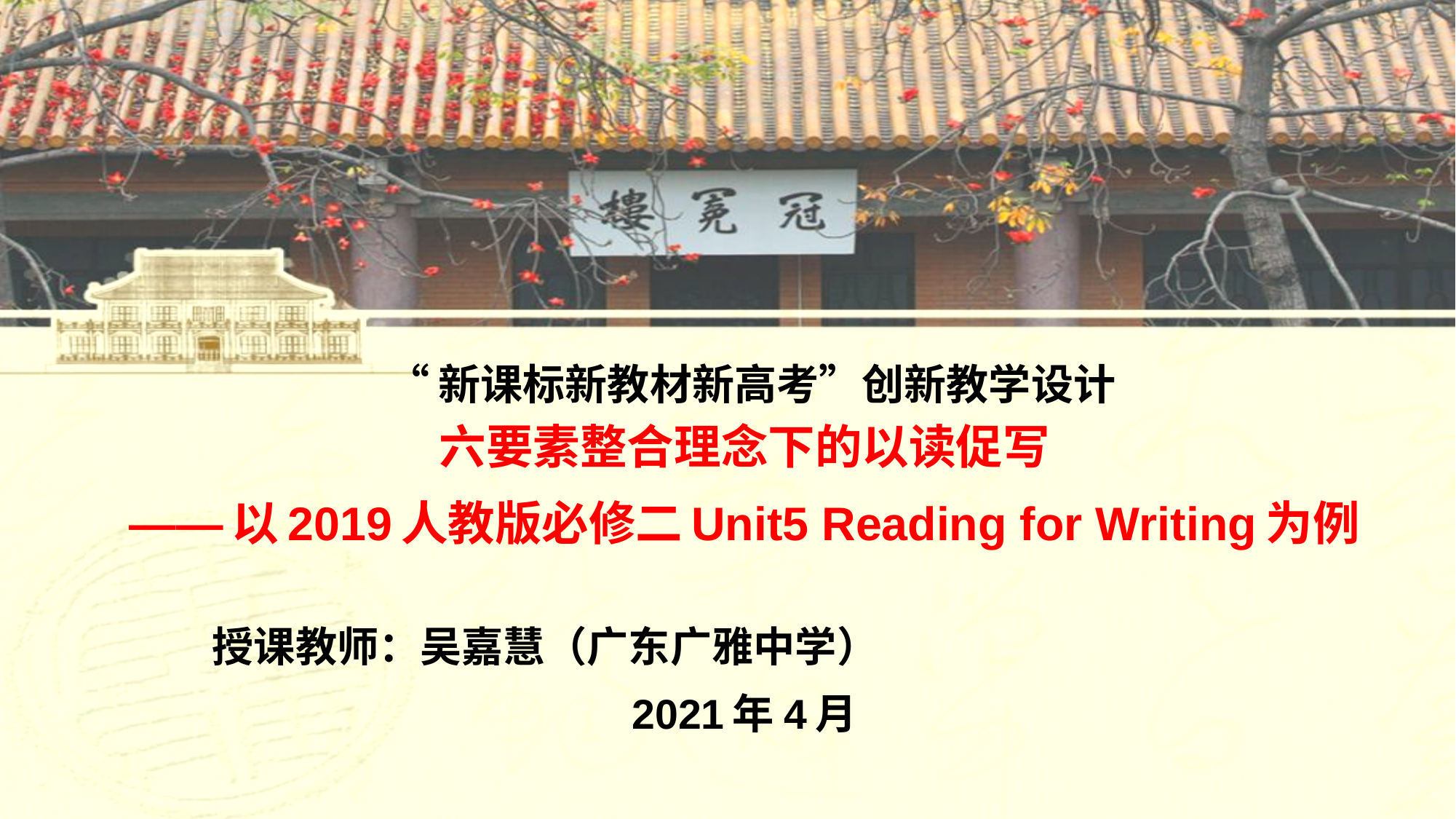

“新课标新教材新高考”创新教学设计
六要素整合理念下的以读促写
——以2019人教版必修二Unit5 Reading for Writing为例

        授课教师：吴嘉慧（广东广雅中学）
2021年4月